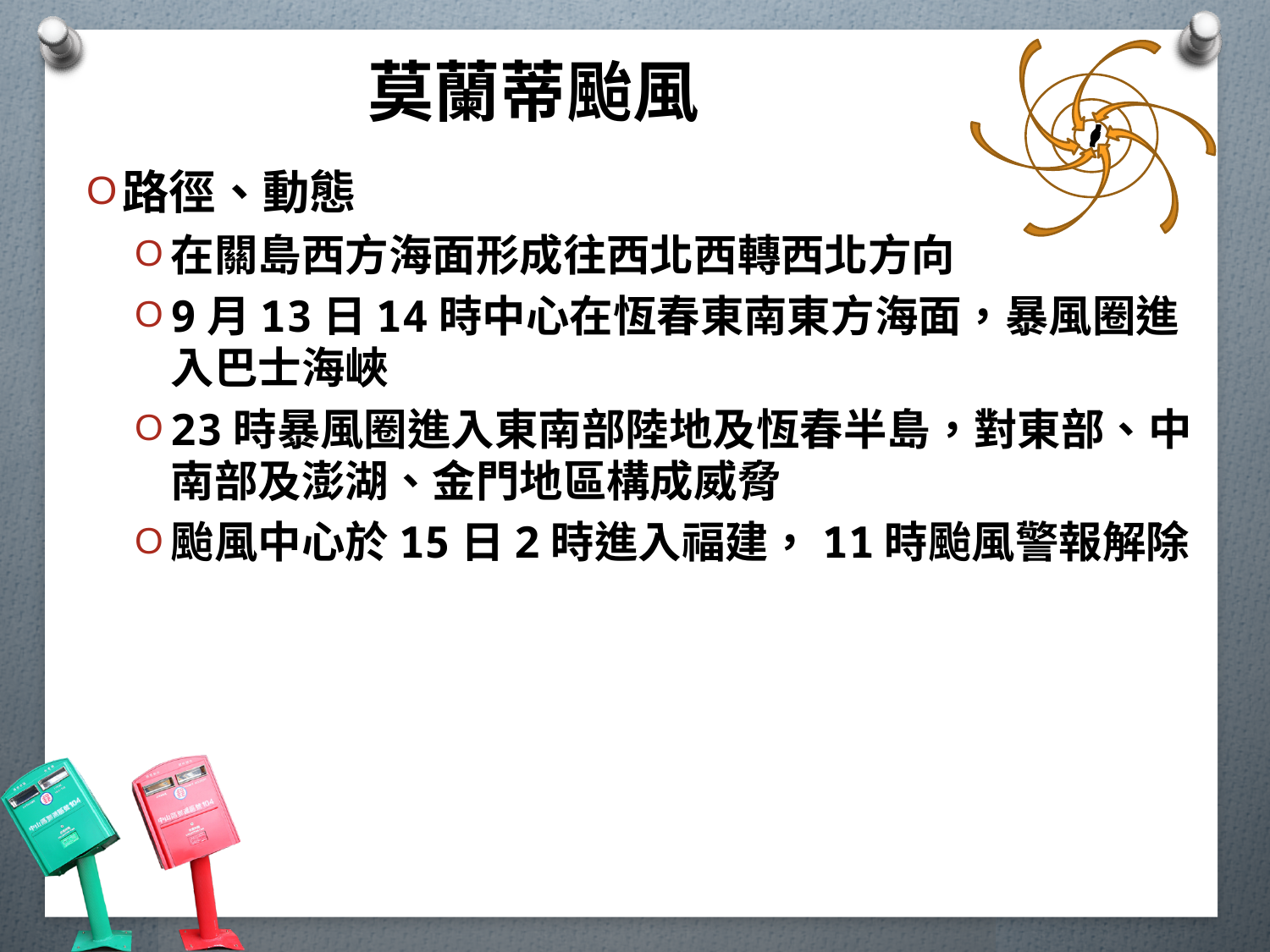

# 莫蘭蒂颱風
路徑、動態
在關島西方海面形成往西北西轉西北方向
9月13日14時中心在恆春東南東方海面，暴風圈進入巴士海峽
23時暴風圈進入東南部陸地及恆春半島，對東部、中南部及澎湖、金門地區構成威脅
颱風中心於15日2時進入福建，11時颱風警報解除